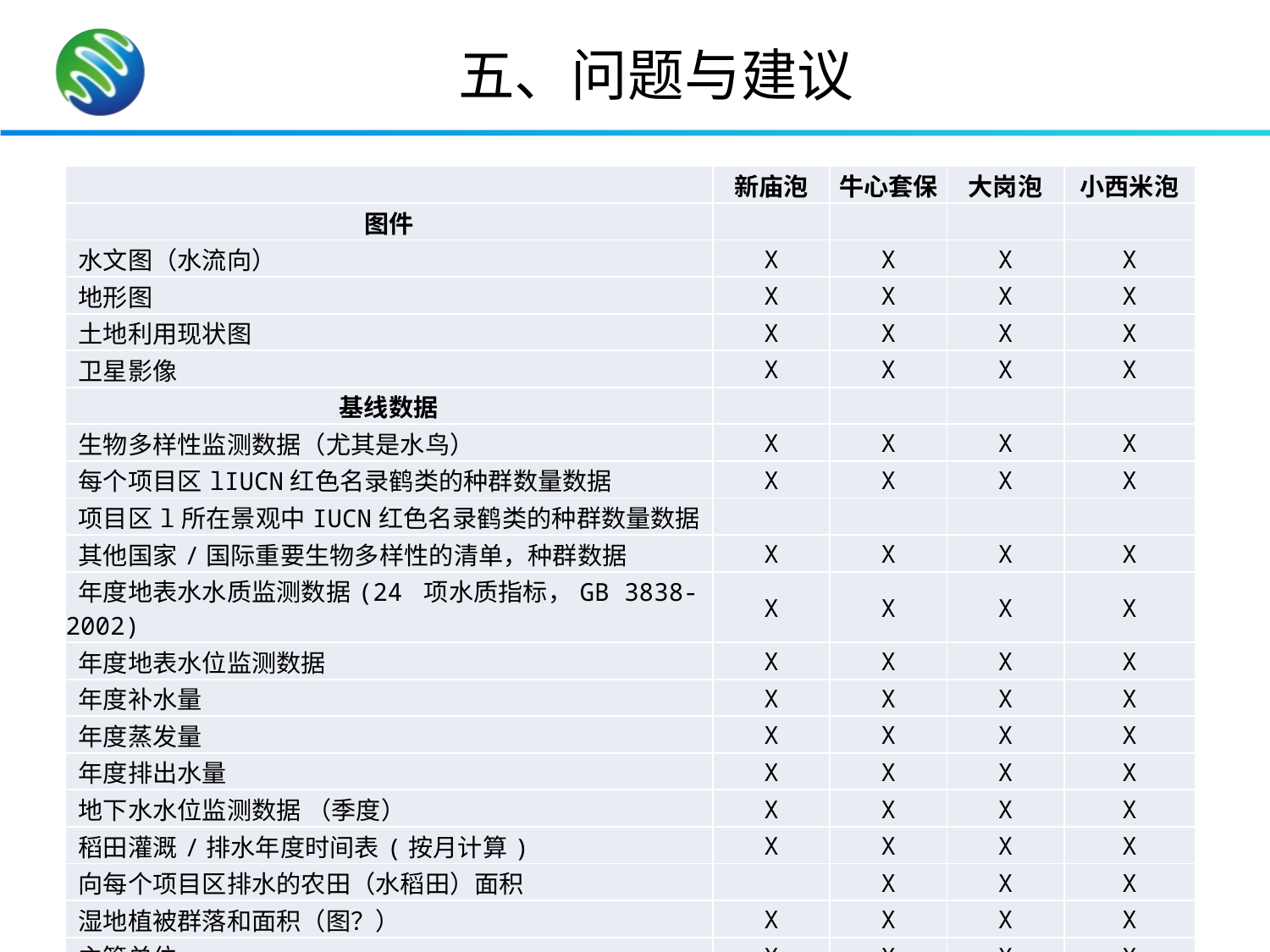

五、问题与建议
|  | 新庙泡 | 牛心套保 | 大岗泡 | 小西米泡 |
| --- | --- | --- | --- | --- |
| 图件 |  |  |  |  |
| 水文图（水流向） | X | X | X | X |
| 地形图 | X | X | X | X |
| 土地利用现状图 | X | X | X | X |
| 卫星影像 | X | X | X | X |
| 基线数据 |  |  |  |  |
| 生物多样性监测数据（尤其是水鸟） | X | X | X | X |
| 每个项目区lIUCN红色名录鹤类的种群数量数据 | X | X | X | X |
| 项目区l所在景观中IUCN红色名录鹤类的种群数量数据 |  |  |  |  |
| 其他国家/国际重要生物多样性的清单，种群数据 | X | X | X | X |
| 年度地表水水质监测数据(24 项水质指标，GB 3838-2002) | X | X | X | X |
| 年度地表水位监测数据 | X | X | X | X |
| 年度补水量 | X | X | X | X |
| 年度蒸发量 | X | X | X | X |
| 年度排出水量 | X | X | X | X |
| 地下水水位监测数据 （季度） | X | X | X | X |
| 稻田灌溉/排水年度时间表(按月计算) | X | X | X | X |
| 向每个项目区排水的农田（水稻田）面积 |  | X | X | X |
| 湿地植被群落和面积（图？） | X | X | X | X |
| 主管单位 | X | X | X | X |
| 土地权属 | X | X | X | X |
| 湿地面积数据(历史面积和2018年面积) | X | X | X | X |
| 土壤特性(土壤理化性质) | X | X | X | X |